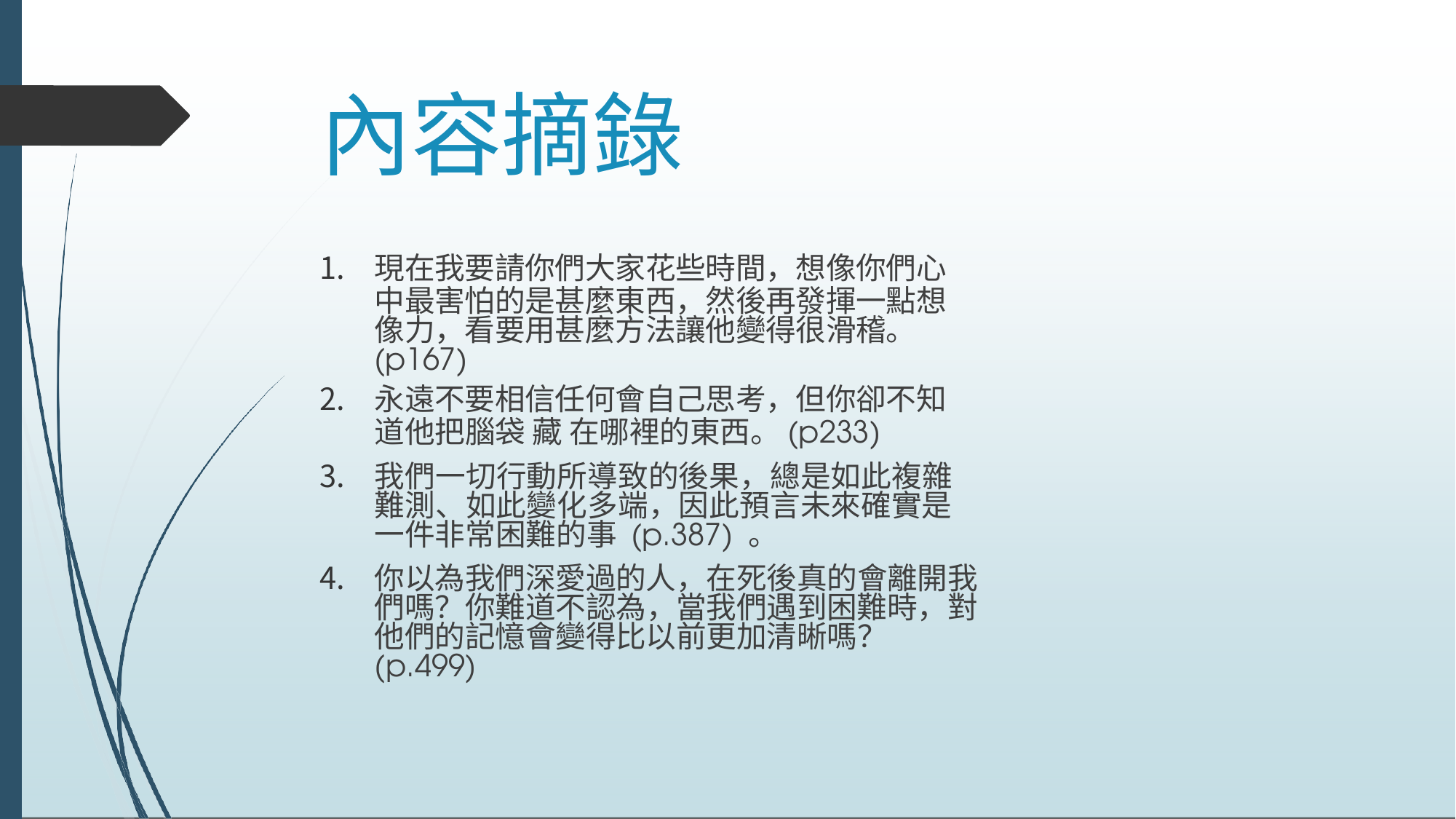

# 內容摘錄
現在我要請你們大家花些時間，想像你們心
中最害怕的是甚麼東西，然後再發揮一點想像力，看要用甚麼方法讓他變得很滑稽。 (p167)
永遠不要相信任何會自己思考，但你卻不知
道他把腦袋 藏 在哪裡的東西。(p233)
我們一切行動所導致的後果，總是如此複雜難測、如此變化多端，因此預言未來確實是一件非常困難的事 (p.387) 。
你以為我們深愛過的人，在死後真的會離開我們嗎？你難道不認為，當我們遇到困難時，對他們的記憶會變得比以前更加清晰嗎？ (p.499)